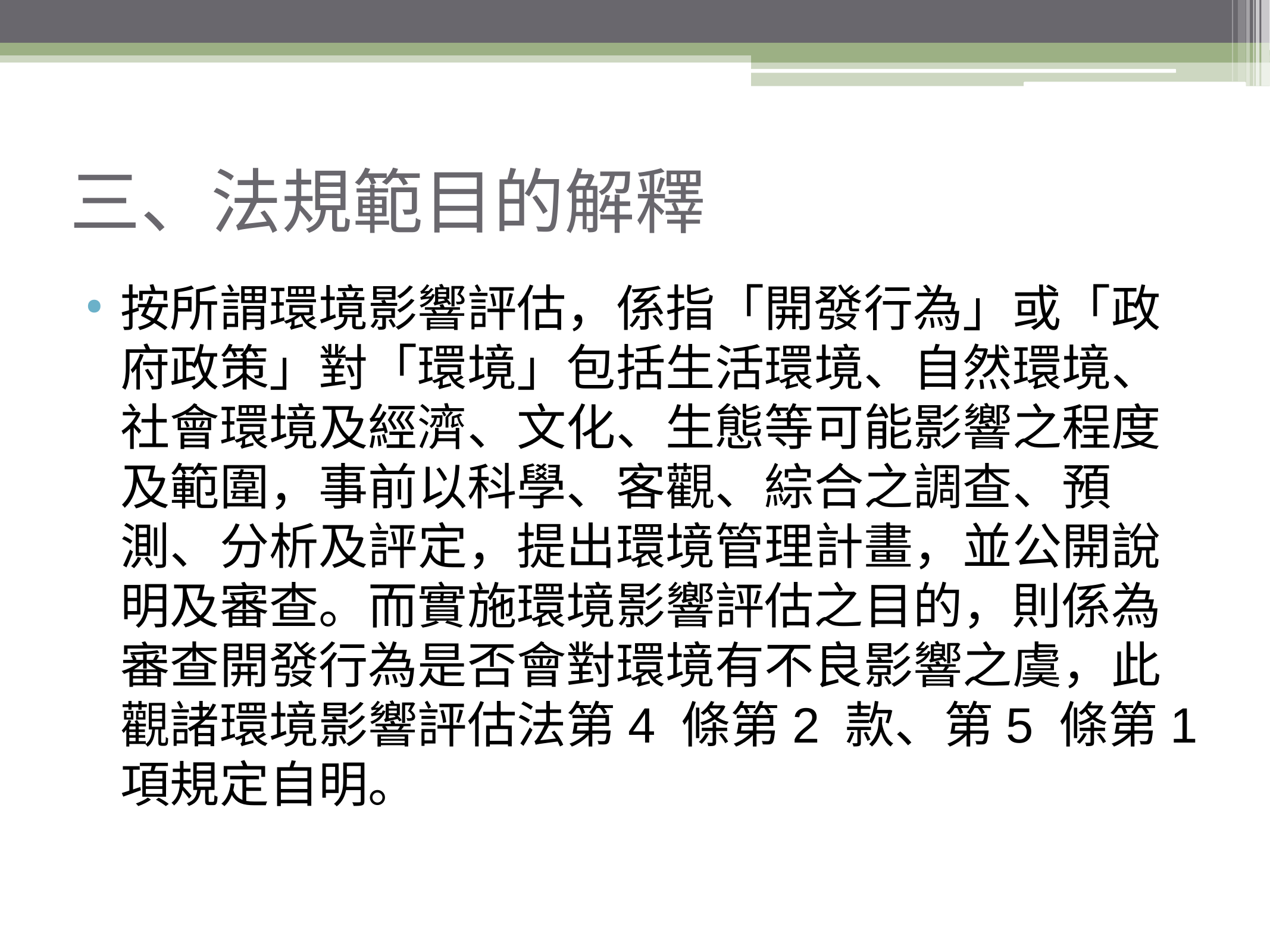

# 三、法規範目的解釋
按所謂環境影響評估，係指「開發行為」或「政府政策」對「環境」包括生活環境、自然環境、社會環境及經濟、文化、生態等可能影響之程度及範圍，事前以科學、客觀、綜合之調查、預測、分析及評定，提出環境管理計畫，並公開說明及審查。而實施環境影響評估之目的，則係為審查開發行為是否會對環境有不良影響之虞，此觀諸環境影響評估法第4 條第2 款、第5 條第1 項規定自明。